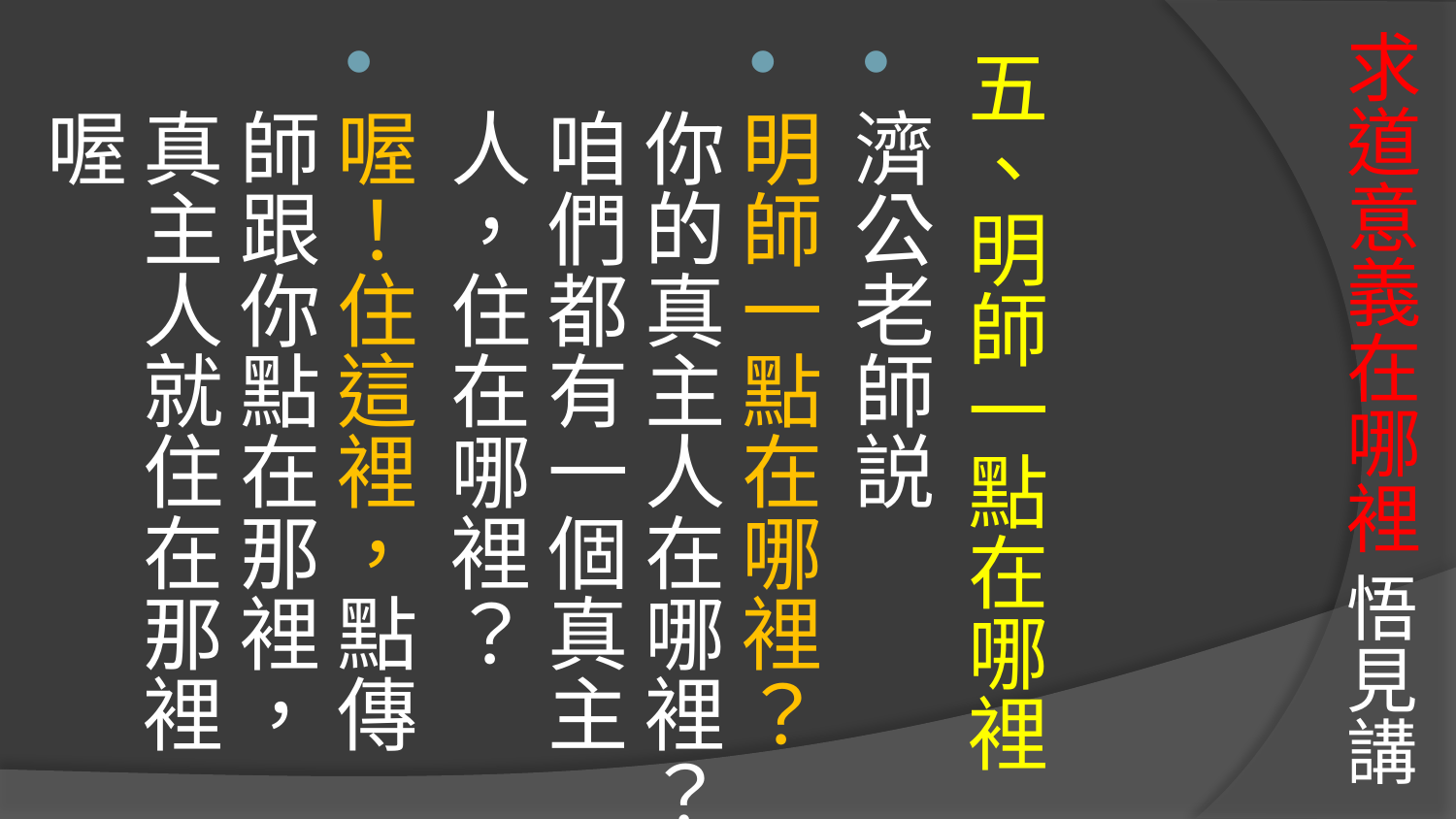

# 求道意義在哪裡 悟見講
五、明師一點在哪裡
濟公老師説
明師一點在哪裡？你的真主人在哪裡？咱們都有一個真主人，住在哪裡？
喔！住這裡，點傳師跟你點在那裡，真主人就住在那裡喔